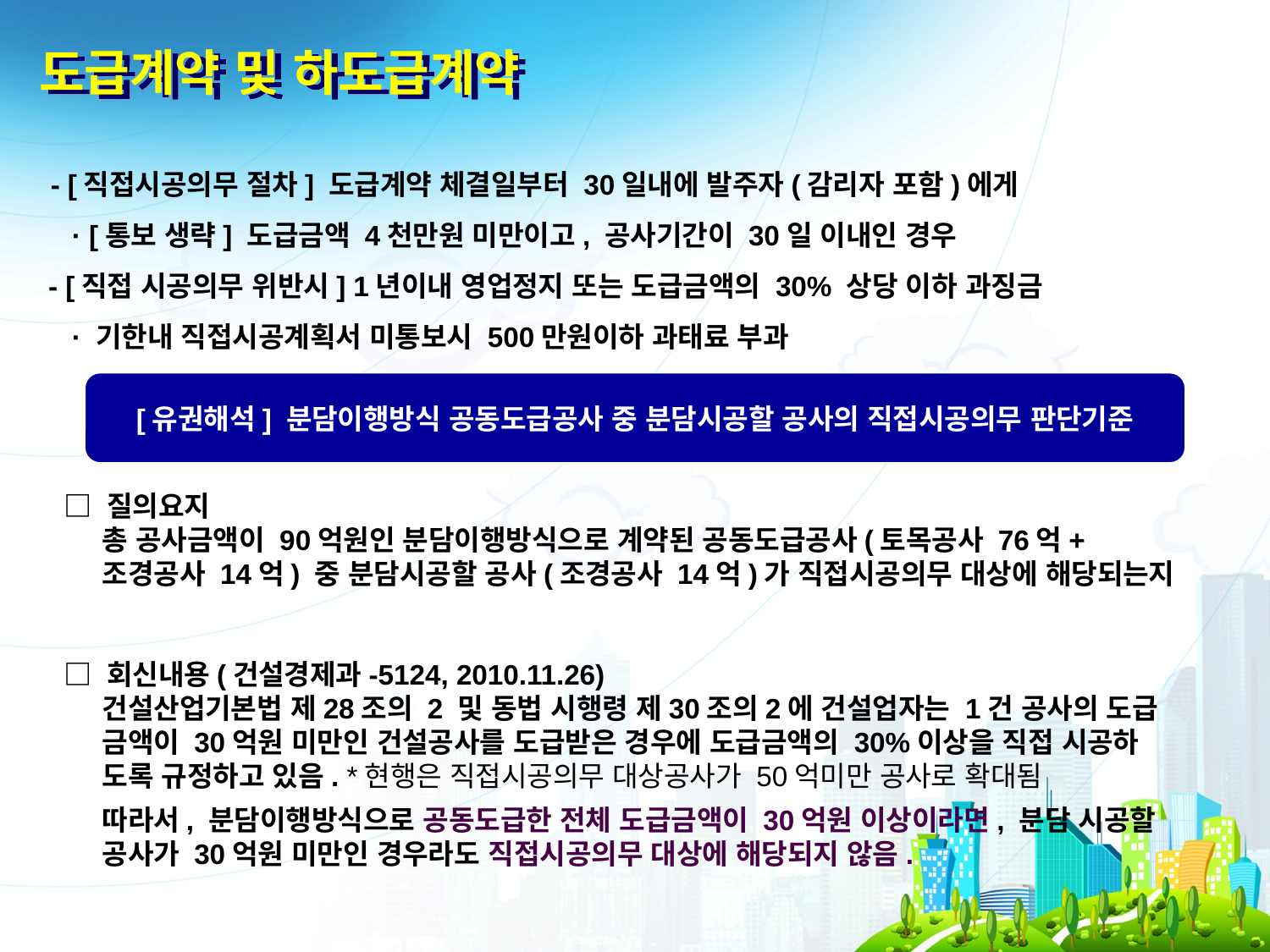

도급계약 및 하도급계약
  - [직접시공의무 절차] 도급계약 체결일부터 30일내에 발주자(감리자 포함)에게
     · [통보 생략] 도급금액 4천만원 미만이고, 공사기간이 30일 이내인 경우
  - [직접 시공의무 위반시] 1년이내 영업정지 또는 도급금액의 30% 상당 이하 과징금
     · 기한내 직접시공계획서 미통보시 500만원이하 과태료 부과

    □ 질의요지
        총 공사금액이 90억원인 분담이행방식으로 계약된 공동도급공사(토목공사 76억+
        조경공사 14억) 중 분담시공할 공사(조경공사 14억)가 직접시공의무 대상에 해당되는지

    □ 회신내용(건설경제과-5124, 2010.11.26)
        건설산업기본법 제28조의 2 및 동법 시행령 제30조의2에 건설업자는 1건 공사의 도급
        금액이 30억원 미만인 건설공사를 도급받은 경우에 도급금액의 30%이상을 직접 시공하
        도록 규정하고 있음. *현행은 직접시공의무 대상공사가 50억미만 공사로 확대됨
        따라서, 분담이행방식으로 공동도급한 전체 도급금액이 30억원 이상이라면, 분담 시공할
        공사가 30억원 미만인 경우라도 직접시공의무 대상에 해당되지 않음.

[유권해석] 분담이행방식 공동도급공사 중 분담시공할 공사의 직접시공의무 판단기준